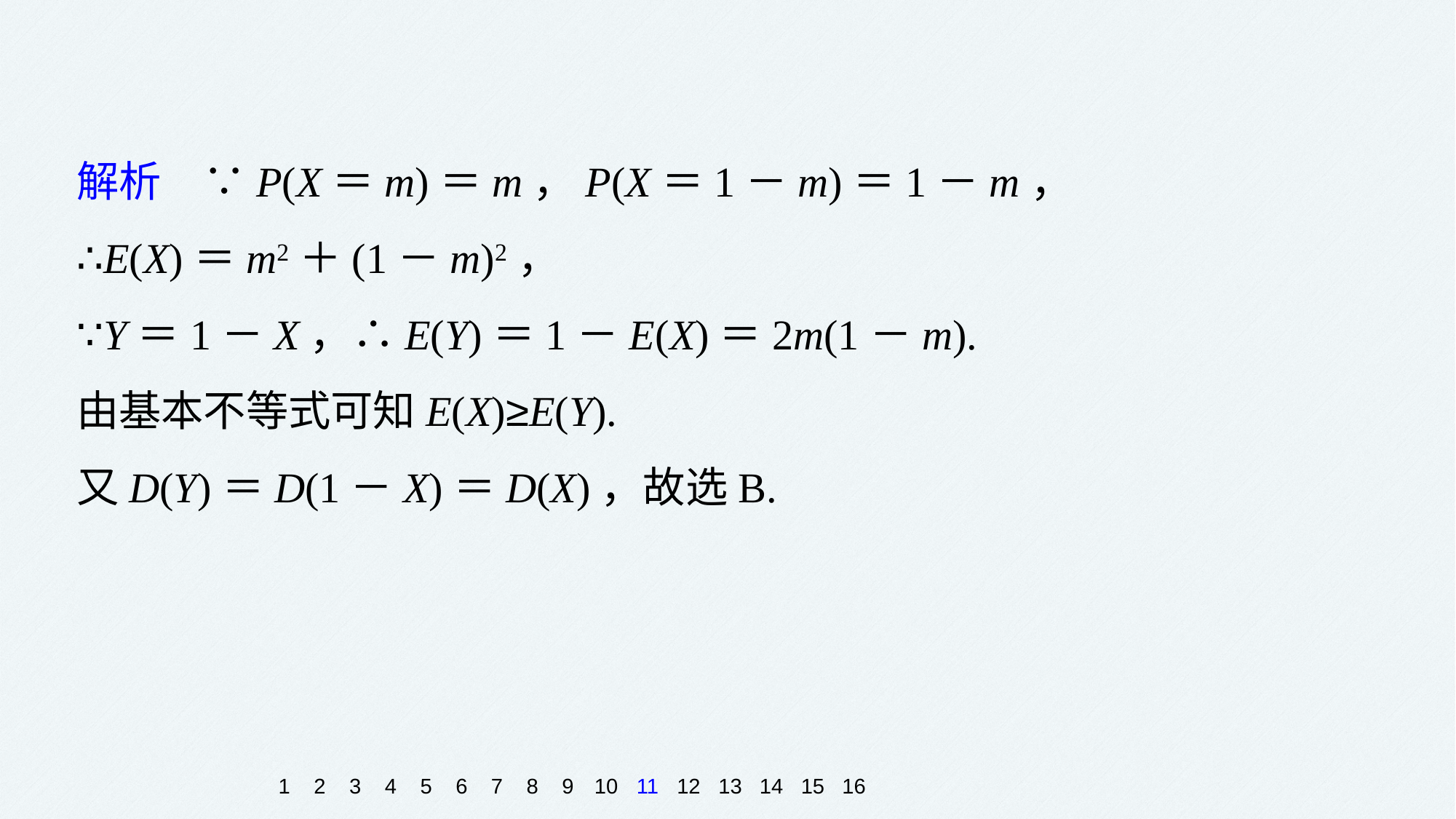

解析　∵P(X＝m)＝m，P(X＝1－m)＝1－m，
∴E(X)＝m2＋(1－m)2，
∵Y＝1－X，∴E(Y)＝1－E(X)＝2m(1－m).
由基本不等式可知E(X)≥E(Y).
又D(Y)＝D(1－X)＝D(X)，故选B.
1
2
3
4
5
6
7
8
9
10
11
12
13
14
15
16